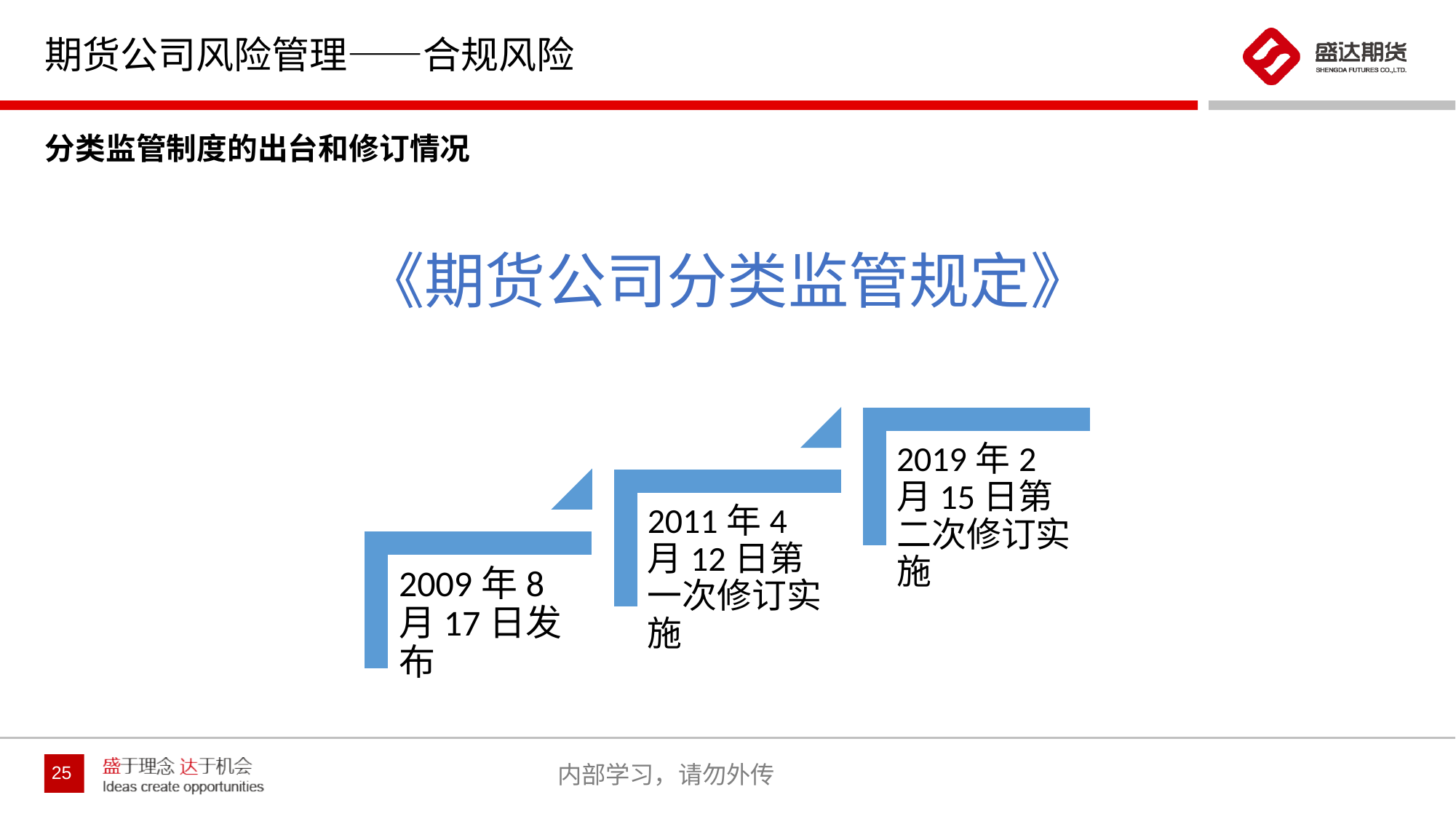

# 期货公司风险管理——合规风险
分类监管制度的出台和修订情况
《期货公司分类监管规定》
2009年8月17日发布
2011年4月12日第一次修订实施
2019年2月15日第二次修订实施